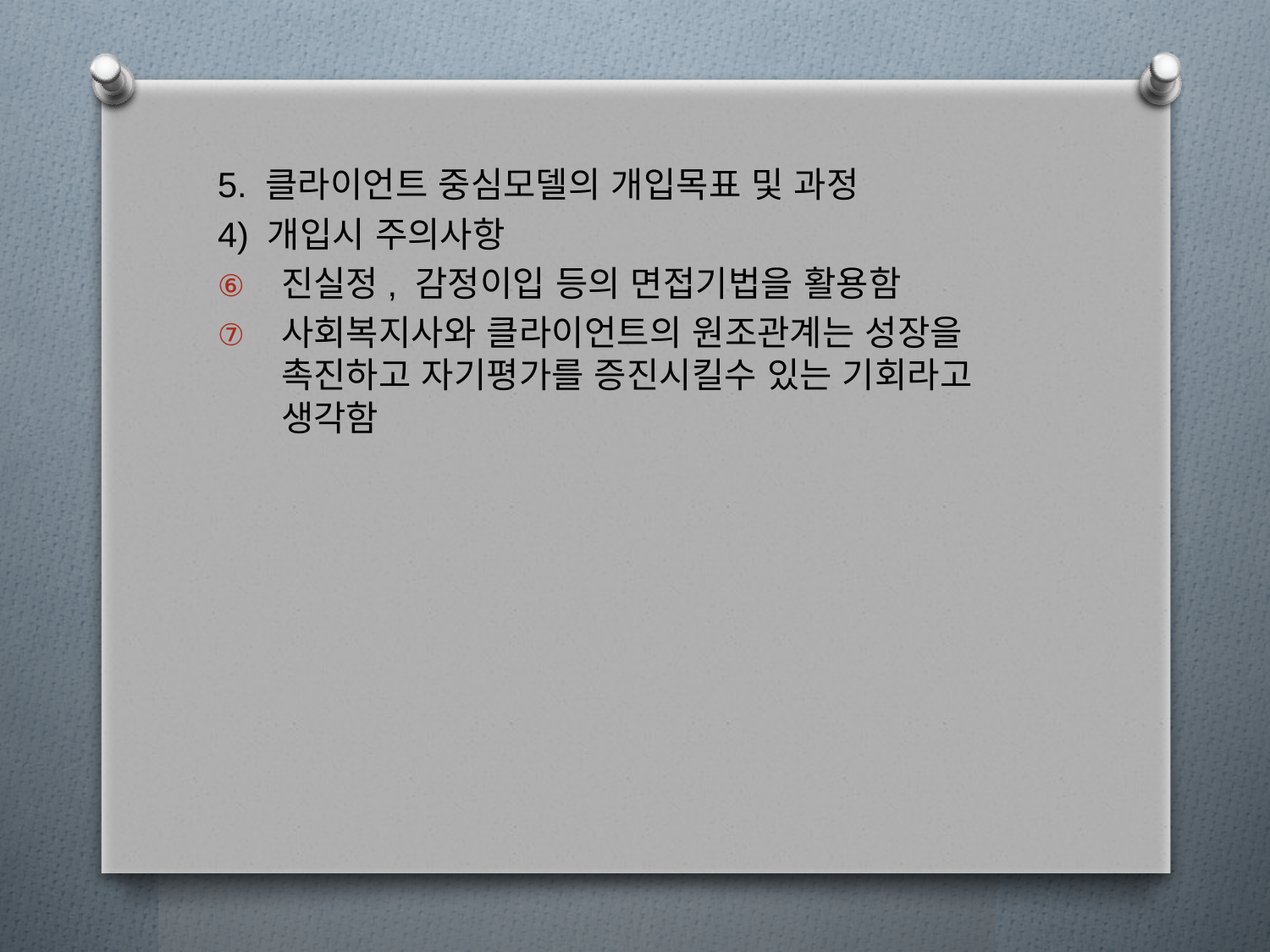

5. 클라이언트 중심모델의 개입목표 및 과정
4) 개입시 주의사항
진실정, 감정이입 등의 면접기법을 활용함
사회복지사와 클라이언트의 원조관계는 성장을 촉진하고 자기평가를 증진시킬수 있는 기회라고 생각함